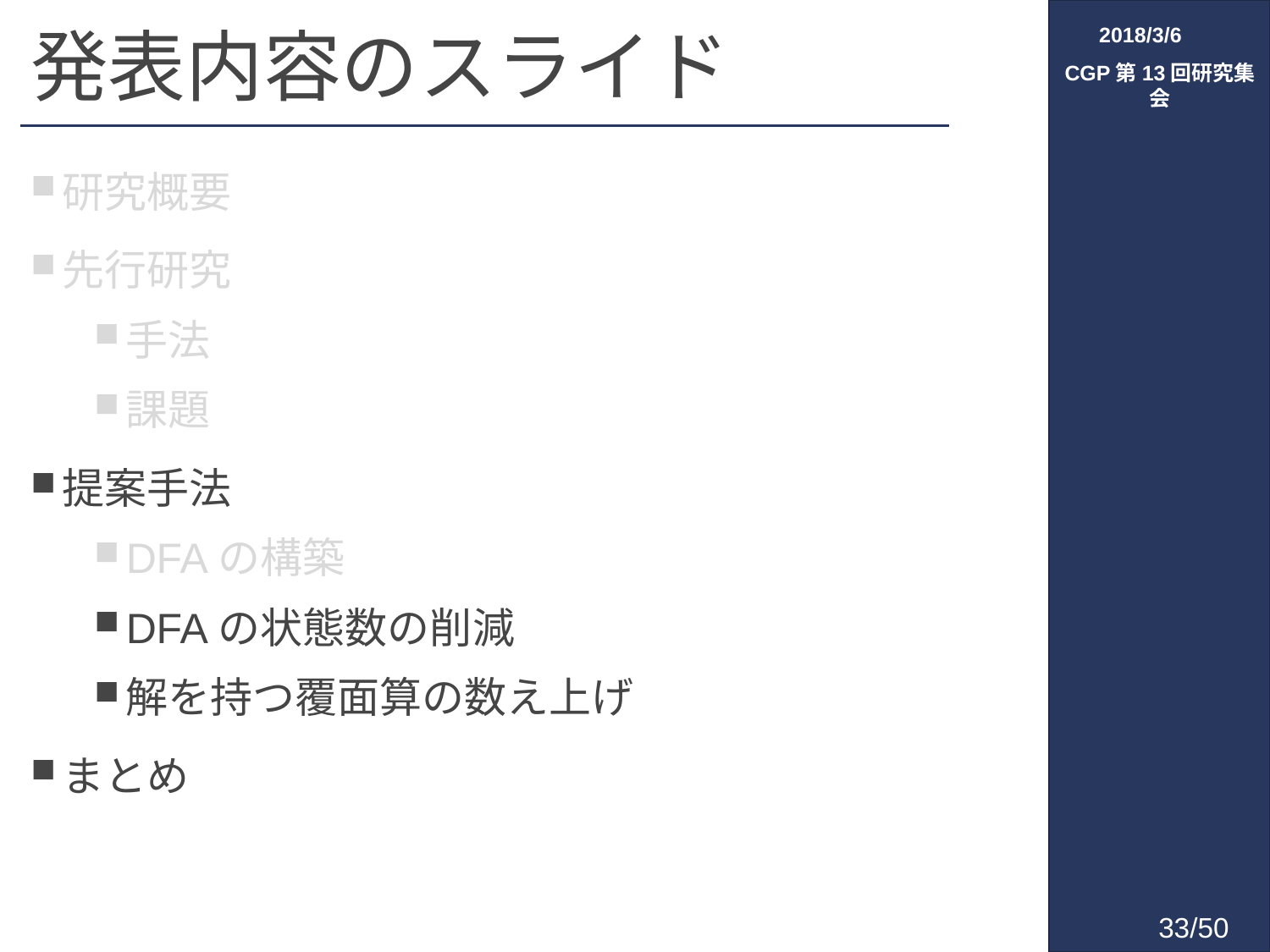

2018/3/6
# 発表内容のスライド
CGP第13回研究集会
研究概要
先行研究
手法
課題
提案手法
DFAの構築
DFAの状態数の削減
解を持つ覆面算の数え上げ
まとめ

33/50